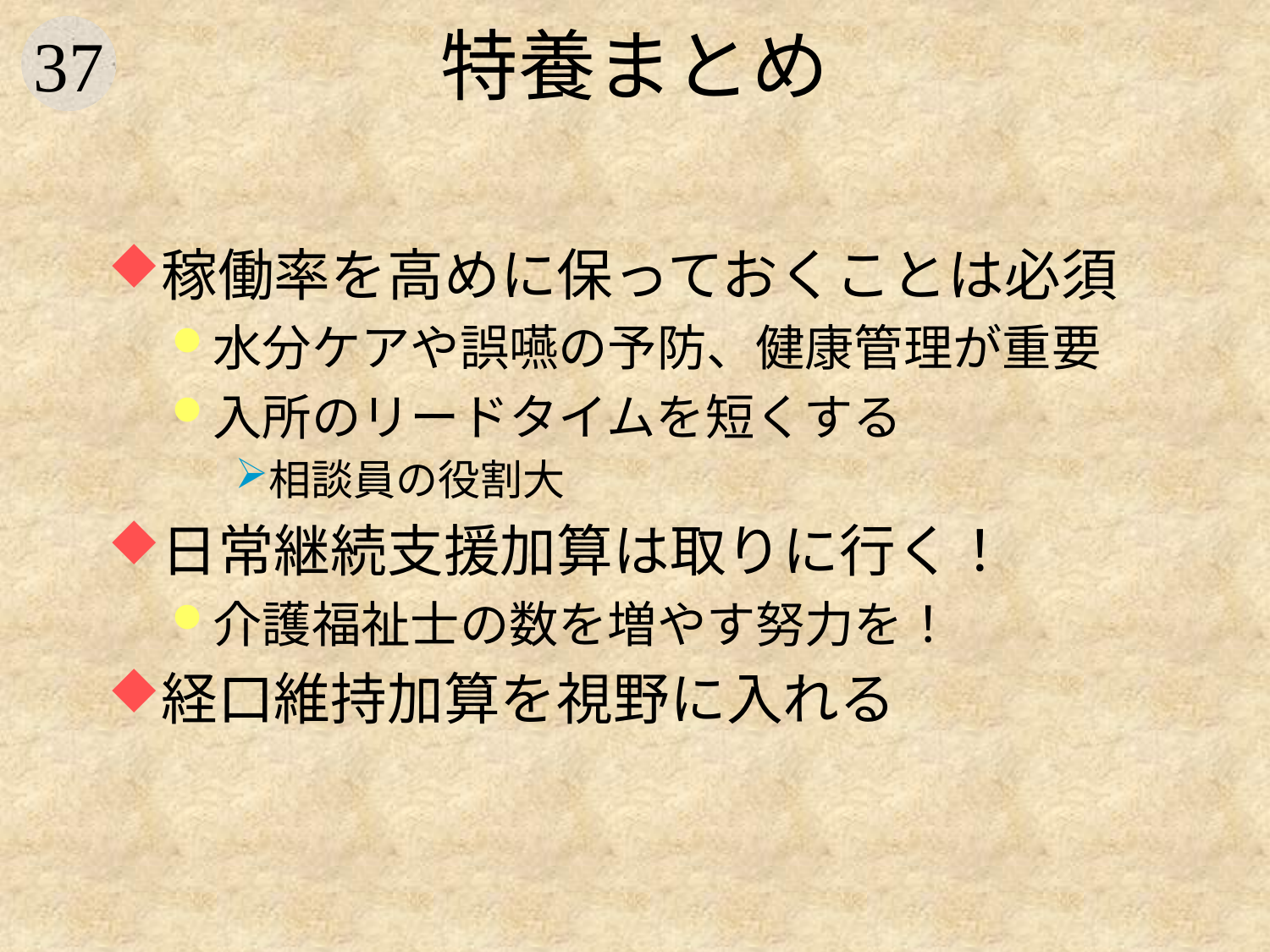

# 特養まとめ
稼働率を高めに保っておくことは必須
水分ケアや誤嚥の予防、健康管理が重要
入所のリードタイムを短くする
相談員の役割大
日常継続支援加算は取りに行く！
介護福祉士の数を増やす努力を！
経口維持加算を視野に入れる